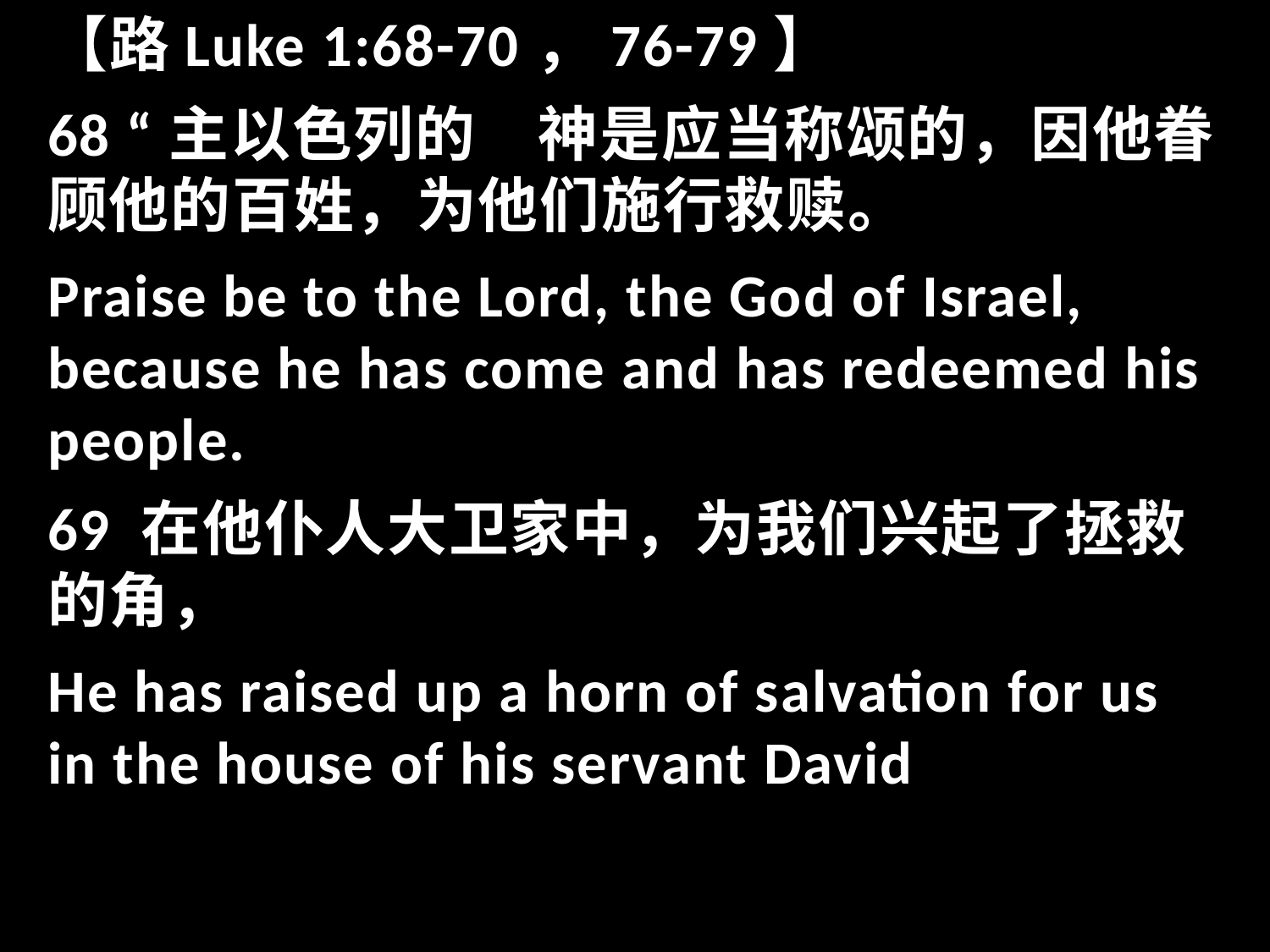

【路Luke 1:68-70，76-79】
68 “主以色列的　神是应当称颂的，因他眷顾他的百姓，为他们施行救赎。
Praise be to the Lord, the God of Israel, because he has come and has redeemed his people.
69 在他仆人大卫家中，为我们兴起了拯救的角，
He has raised up a horn of salvation for us in the house of his servant David